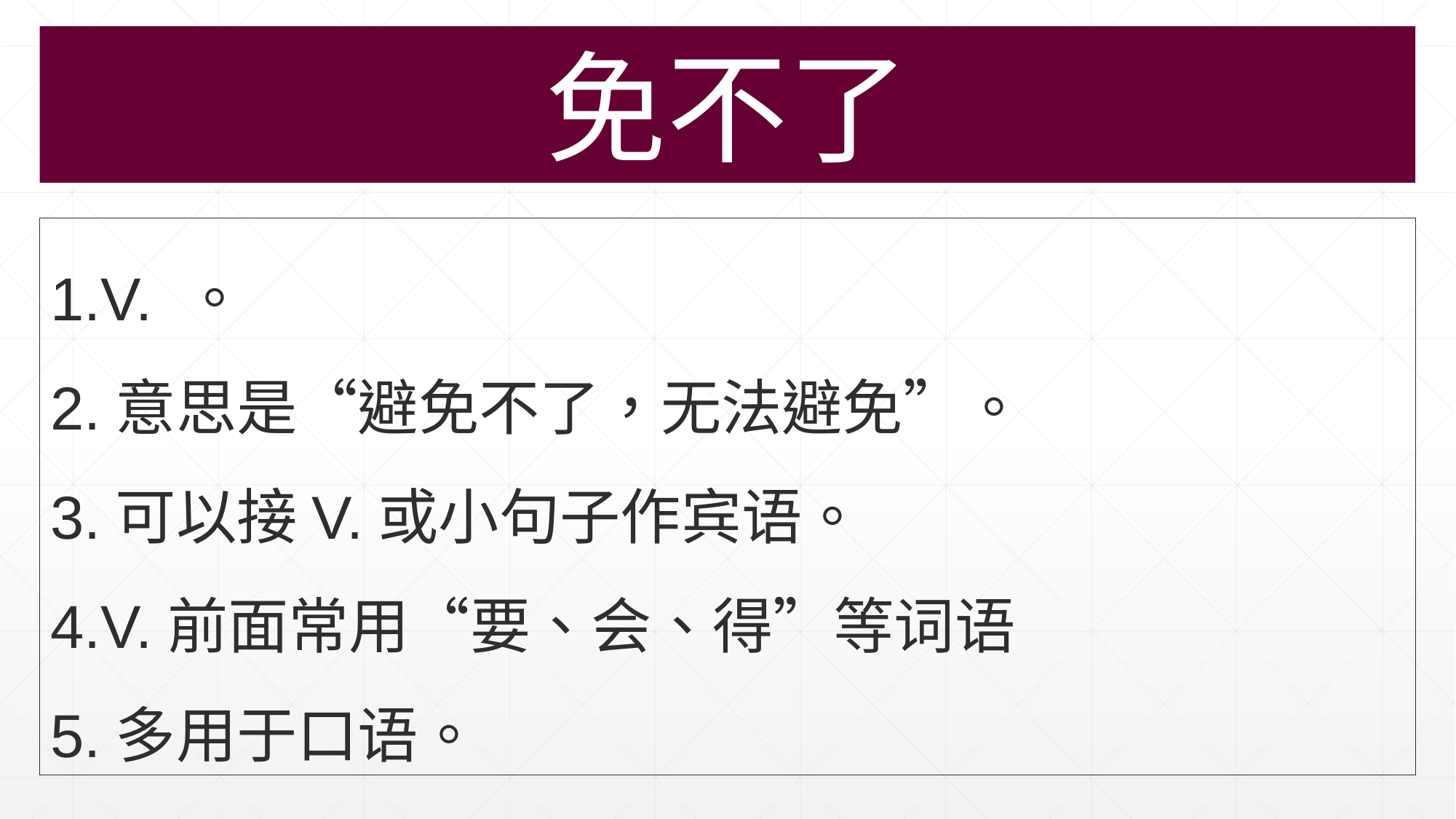

免不了
1.V. 。
2.意思是“避免不了，无法避免”。
3.可以接V.或小句子作宾语。
4.V.前面常用“要、会、得”等词语
5.多用于口语。